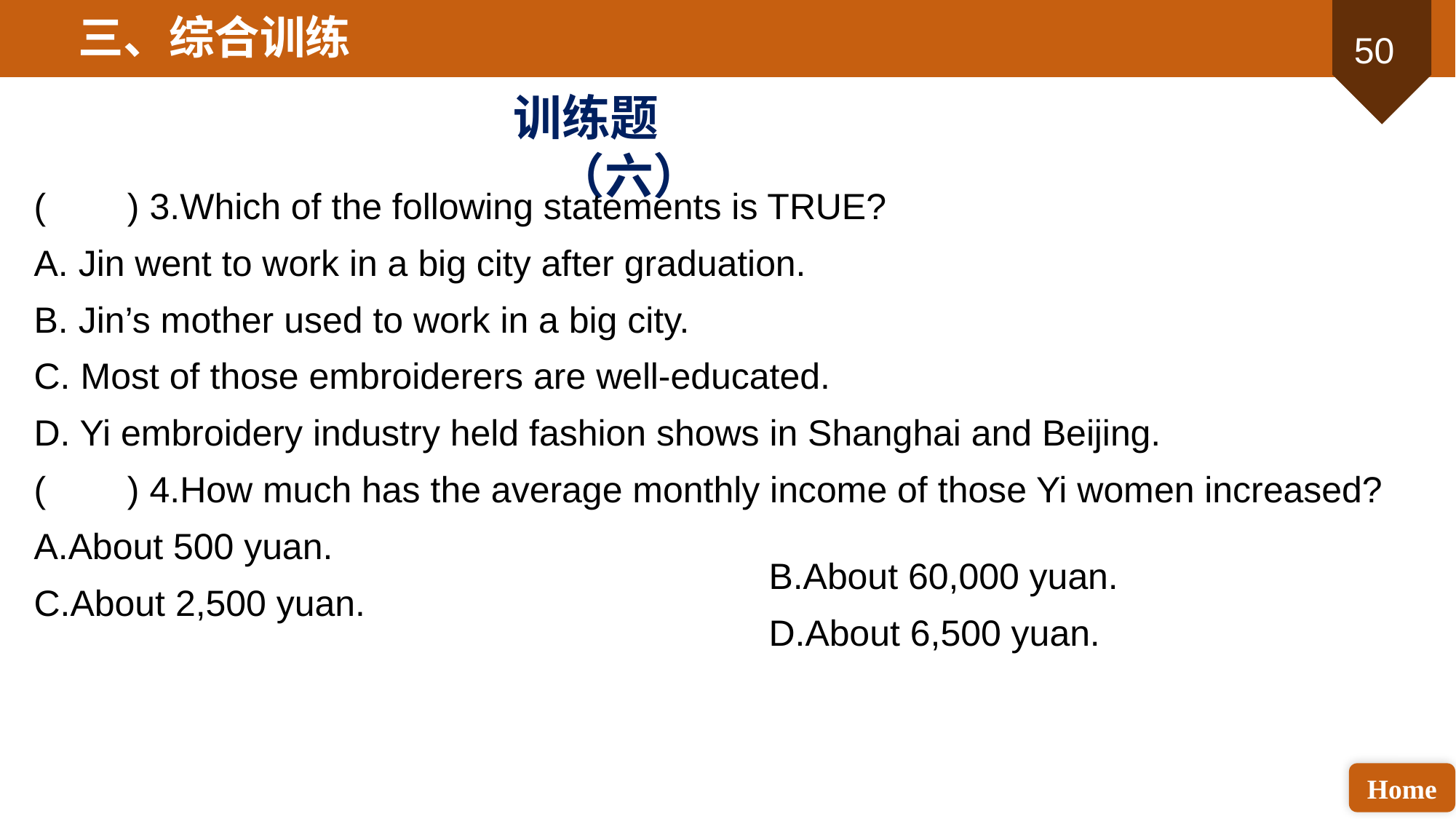

三、综合训练
训练题（六）
(        ) 3.Which of the following statements is TRUE?
A. Jin went to work in a big city after graduation.
B. Jin’s mother used to work in a big city.
C. Most of those embroiderers are well-educated.
D. Yi embroidery industry held fashion shows in Shanghai and Beijing.
(        ) 4.How much has the average monthly income of those Yi women increased?
A.About 500 yuan.
C.About 2,500 yuan.

B.About 60,000 yuan.
D.About 6,500 yuan.